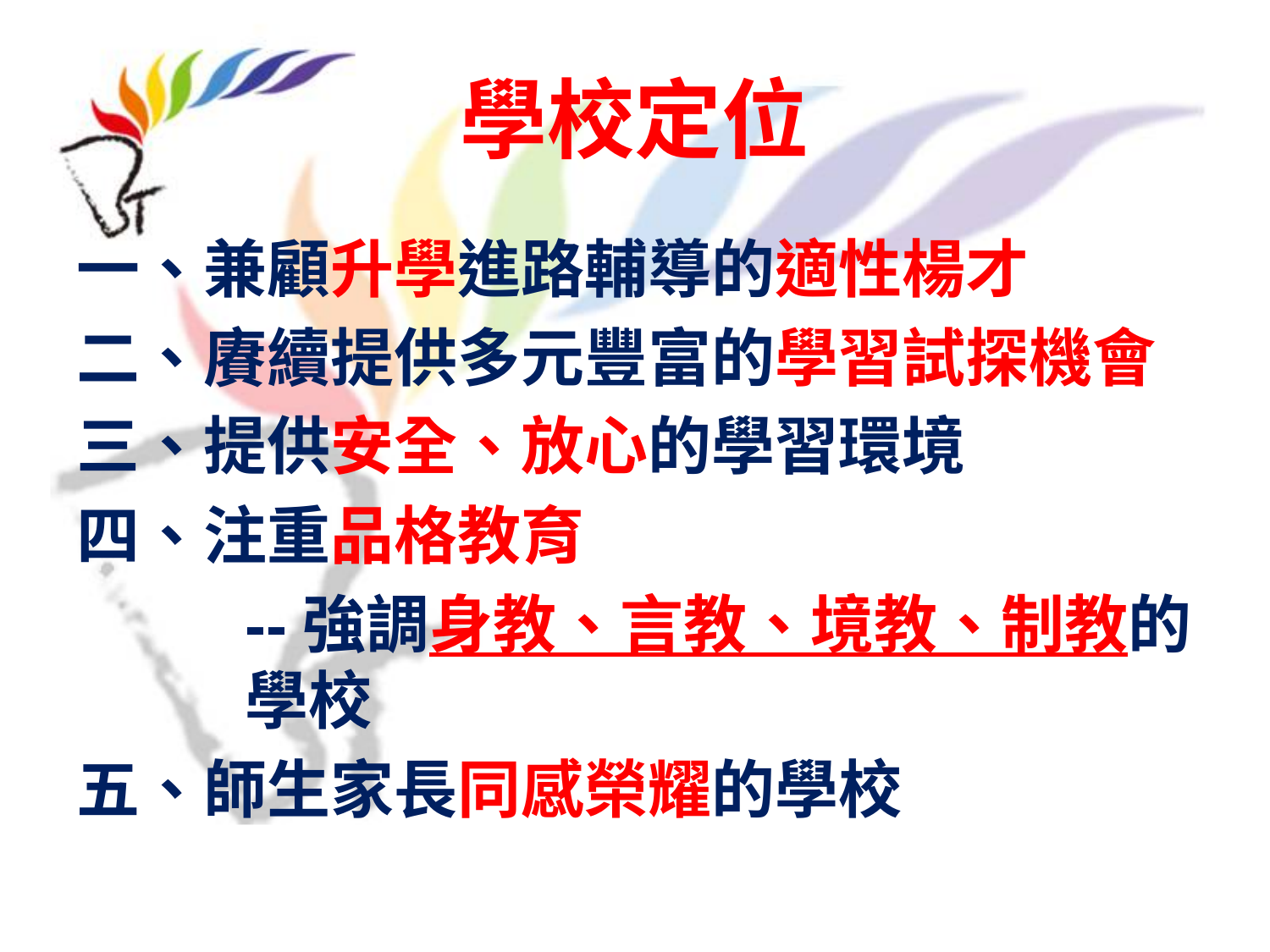

# 學校定位
一、兼顧升學進路輔導的適性楊才
二、賡續提供多元豐富的學習試探機會
三、提供安全、放心的學習環境
四、注重品格教育
--強調身教、言教、境教、制教的學校
五、師生家長同感榮耀的學校